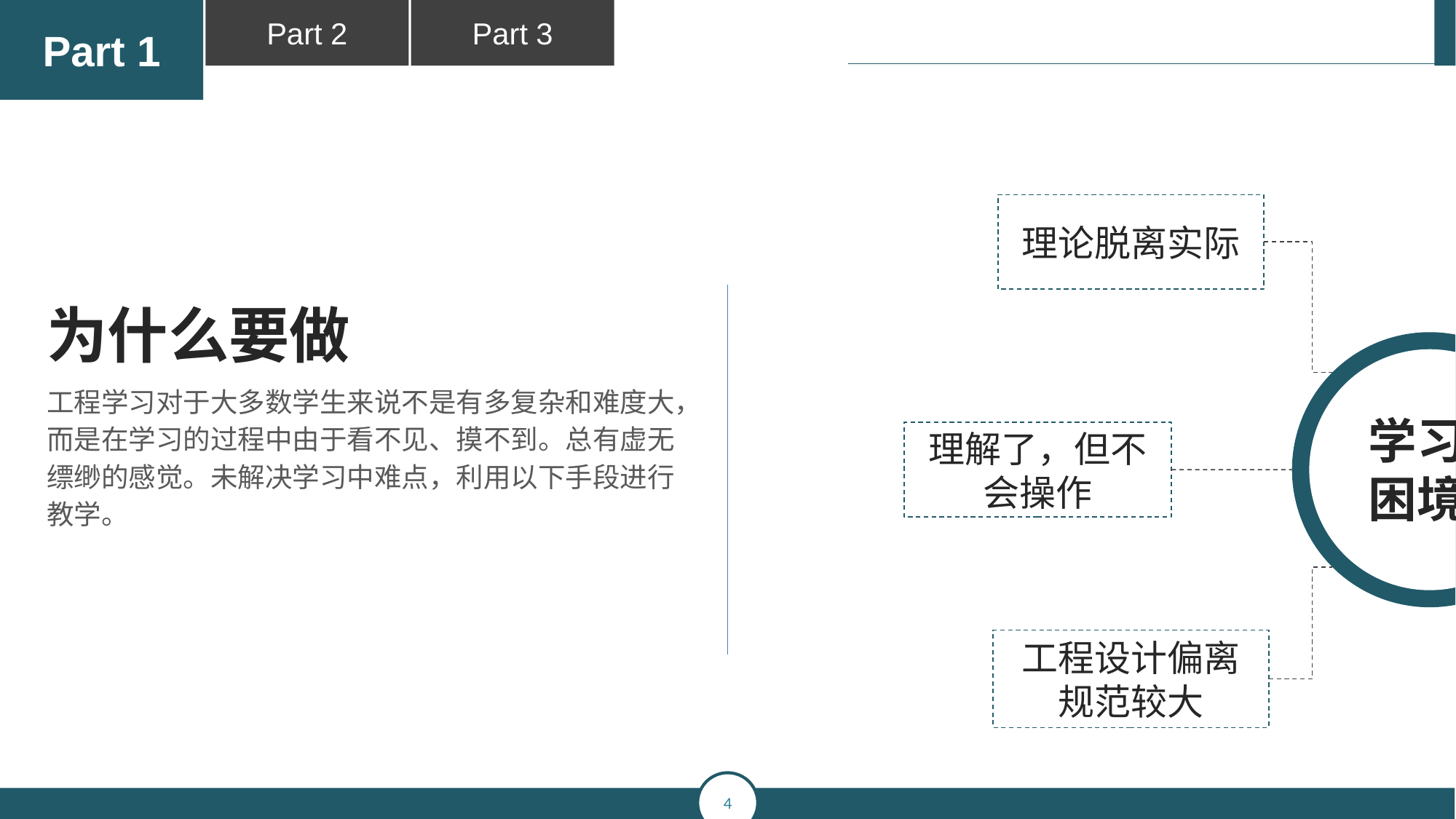

理论脱离实际
为什么要做

工程学习对于大多数学生来说不是有多复杂和难度大，而是在学习的过程中由于看不见、摸不到。总有虚无缥缈的感觉。未解决学习中难点，利用以下手段进行教学。
学习困境
理解了，但不会操作
工程设计偏离规范较大